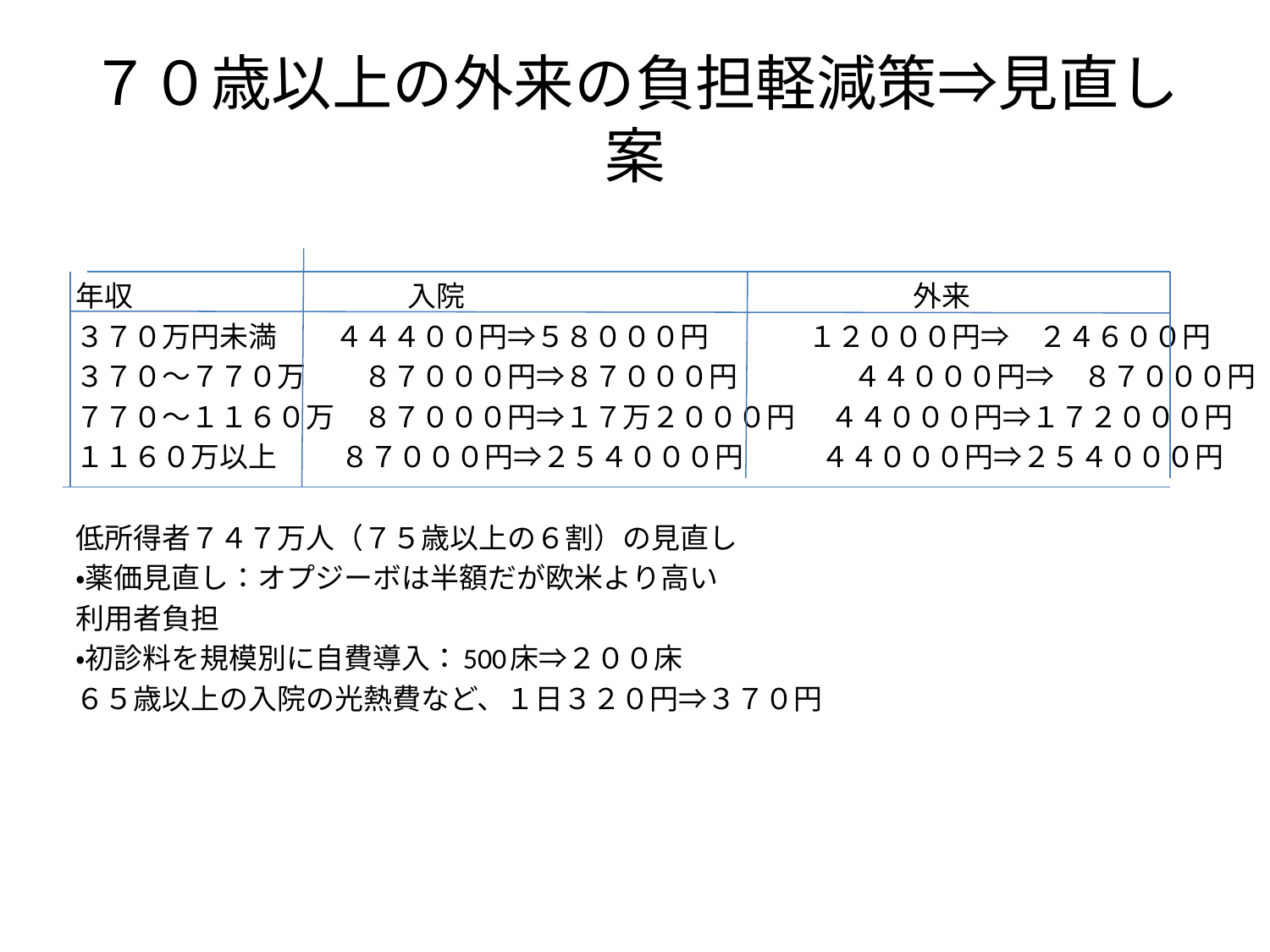

# ７０歳以上の外来の負担軽減策⇒見直し案
年収　　　　　　　　       入院　　　　　　　　　　　　　　       外来
３７０万円未満　　４４４００円⇒５８０００円　　  　１２０００円⇒　２４６００円
３７０～７７０万　　８７０００円⇒８７０００円　　　　４４０００円⇒　８７０００円
７７０～１１６０万　８７０００円⇒１７万２０００円　 ４４０００円⇒１７２０００円
１１６０万以上　　 ８７０００円⇒２５４０００円　   　４４０００円⇒２５４０００円

低所得者７４７万人（７５歳以上の６割）の見直し
・薬価見直し：オプジーボは半額だが欧米より高い
利用者負担
・初診料を規模別に自費導入：500床⇒２００床
６５歳以上の入院の光熱費など、１日３２０円⇒３７０円